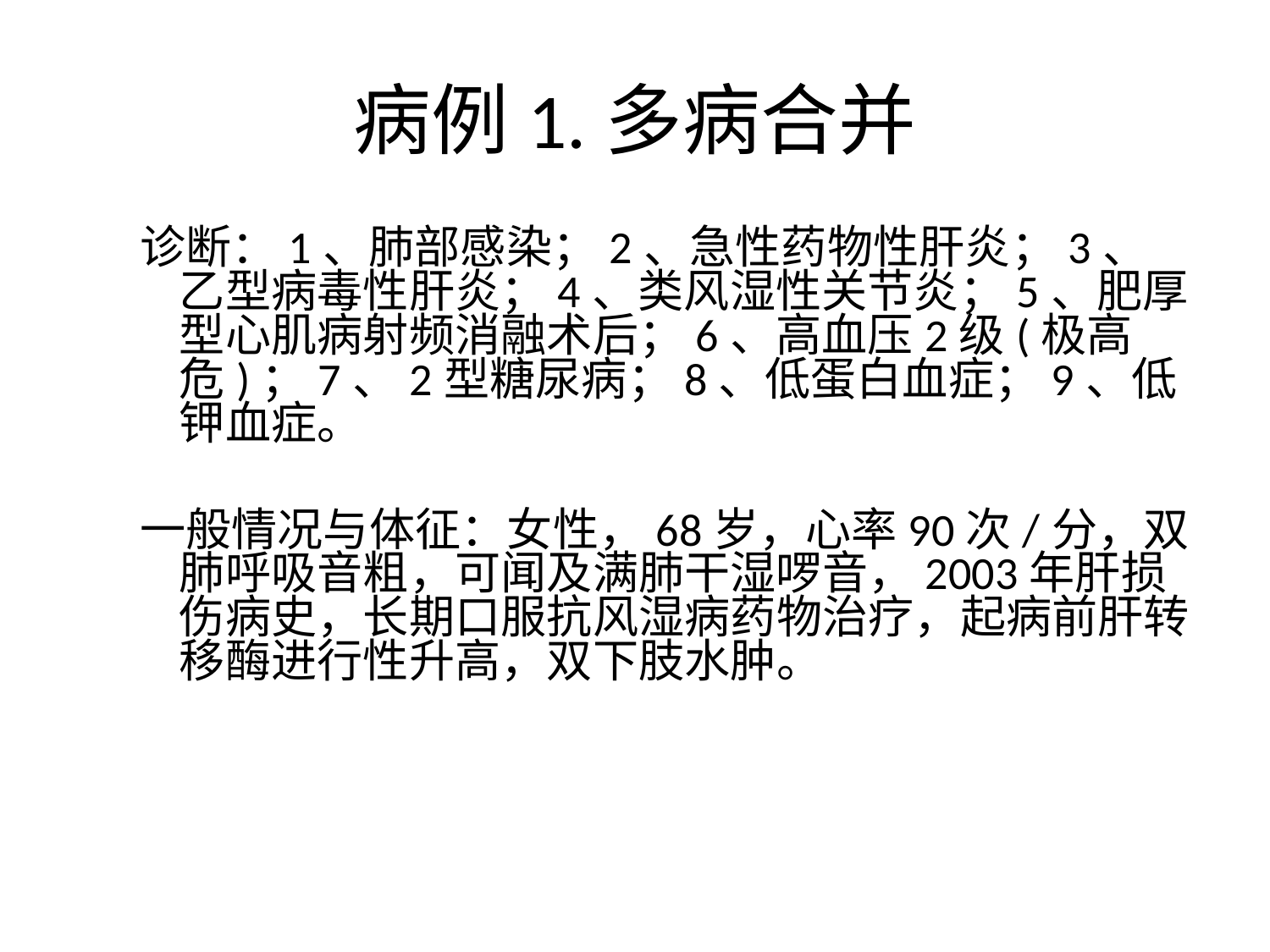

# 病例1.多病合并
诊断：1、肺部感染；2、急性药物性肝炎；3、乙型病毒性肝炎；4、类风湿性关节炎；5、肥厚型心肌病射频消融术后；6、高血压2级(极高危)；7、2型糖尿病；8、低蛋白血症；9、低钾血症。

一般情况与体征：女性，68岁，心率90次/分，双肺呼吸音粗，可闻及满肺干湿啰音，2003年肝损伤病史，长期口服抗风湿病药物治疗，起病前肝转移酶进行性升高，双下肢水肿。